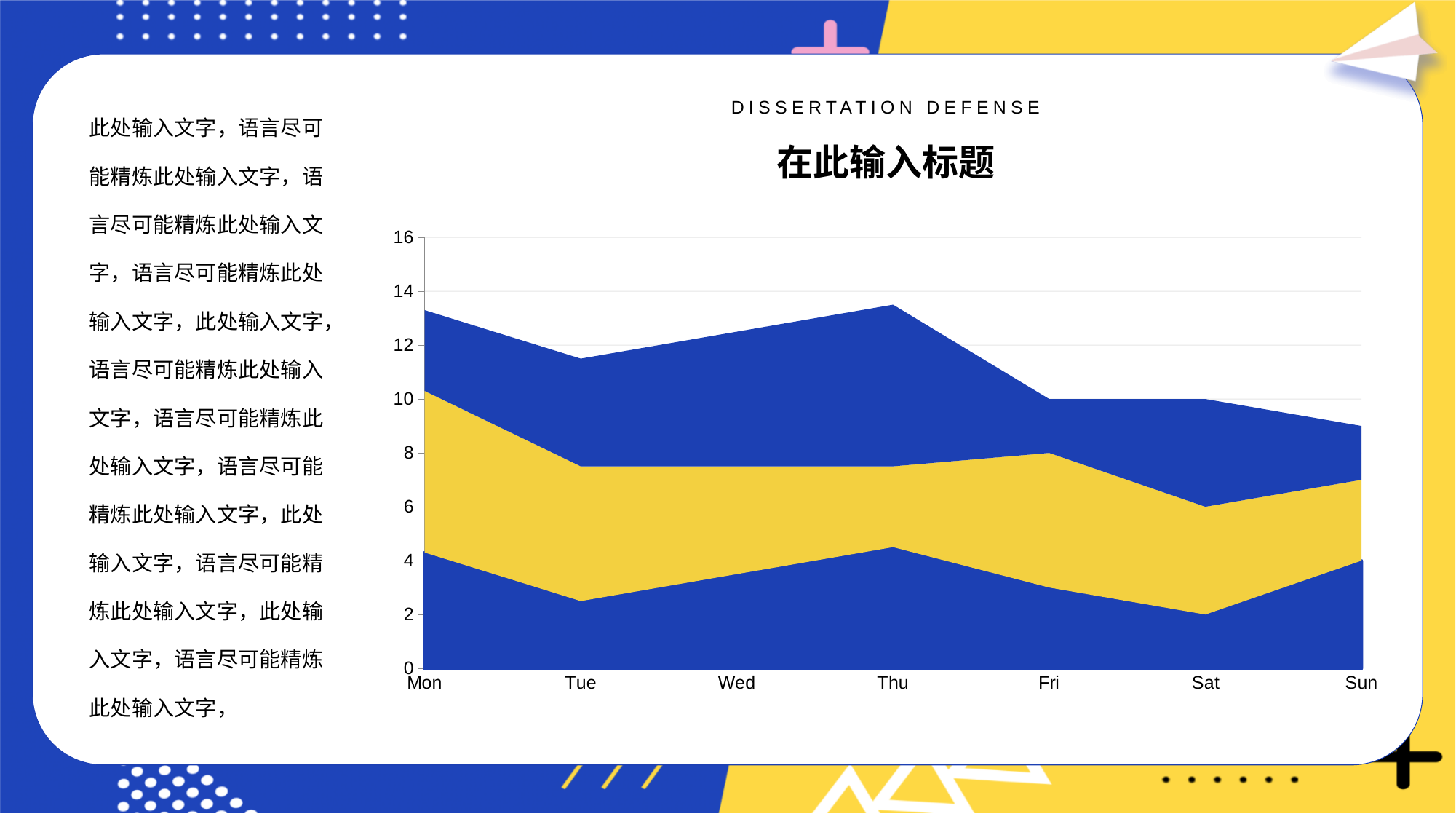

此处输入文字，语言尽可能精炼此处输入文字，语言尽可能精炼此处输入文字，语言尽可能精炼此处输入文字，此处输入文字，语言尽可能精炼此处输入文字，语言尽可能精炼此处输入文字，语言尽可能精炼此处输入文字，此处输入文字，语言尽可能精炼此处输入文字，此处输入文字，语言尽可能精炼此处输入文字，
DISSERTATION DEFENSE
在此输入标题

### Chart

| Category | Series 1 |  |  |
|---|---|---|---|
| Mon | 4.3 | 6.0 | 3.0 |
| Tue | 2.5 | 5.0 | 4.0 |
| Wed | 3.5 | 4.0 | 5.0 |
| Thu | 4.5 | 3.0 | 6.0 |
| Fri | 3.0 | 5.0 | 2.0 |
| Sat | 2.0 | 4.0 | 4.0 |
| Sun | 4.0 | 3.0 | 2.0 |